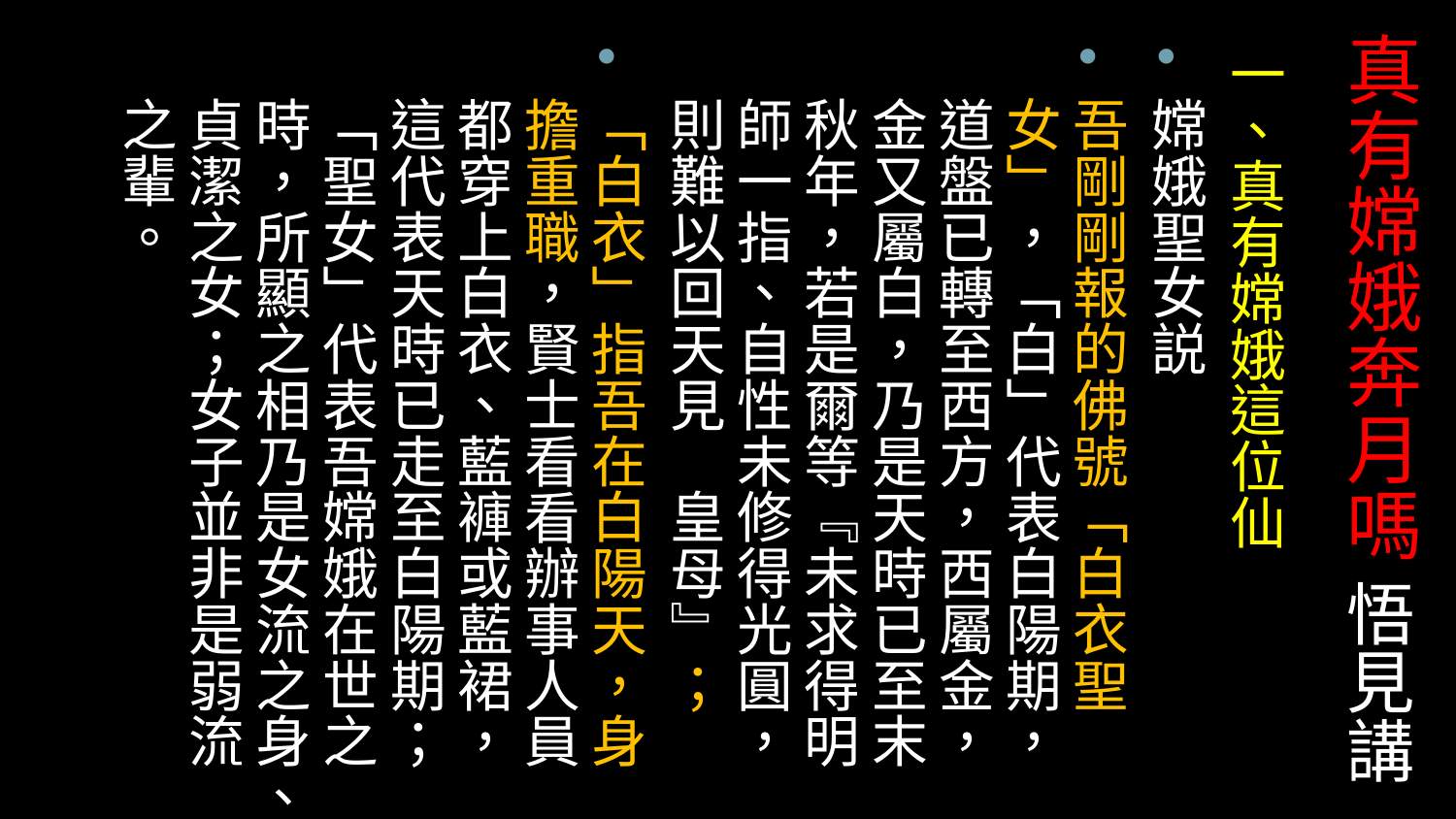

# 真有嫦娥奔月嗎 悟見講
一、真有嫦娥這位仙
嫦娥聖女説
吾剛剛報的佛號「白衣聖女」，「白」代表白陽期，道盤已轉至西方，西屬金，金又屬白，乃是天時已至末秋年，若是爾等『未求得明師一指、自性未修得光圓，則難以回天見　皇母』；
「白衣」指吾在白陽天，身擔重職，賢士看看辦事人員都穿上白衣、藍褲或藍裙，這代表天時已走至白陽期；「聖女」代表吾嫦娥在世之時，所顯之相乃是女流之身、貞潔之女；女子並非是弱流之輩。